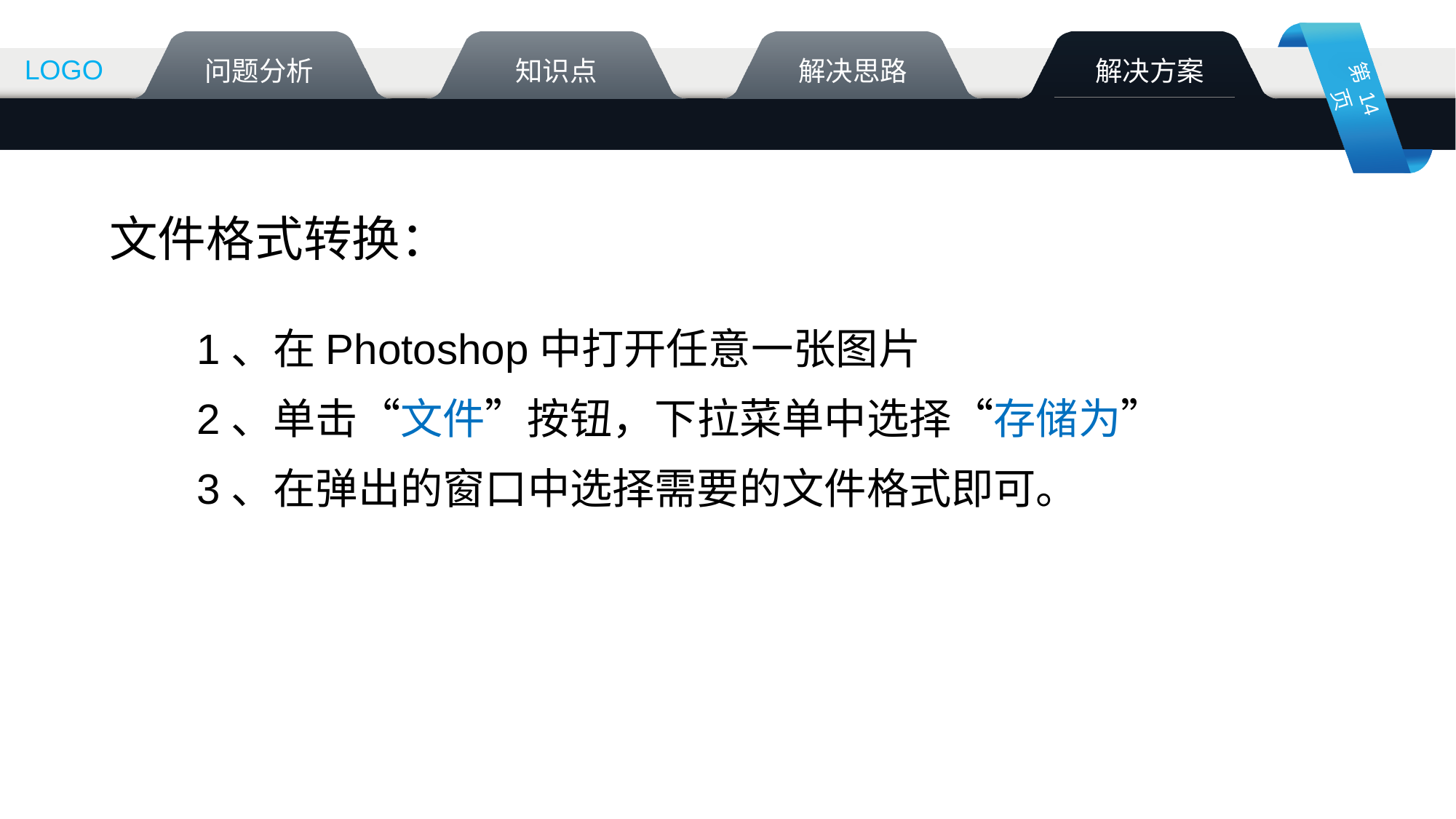

文件格式转换：
1、在Photoshop中打开任意一张图片
2、单击“文件”按钮，下拉菜单中选择“存储为”
3、在弹出的窗口中选择需要的文件格式即可。